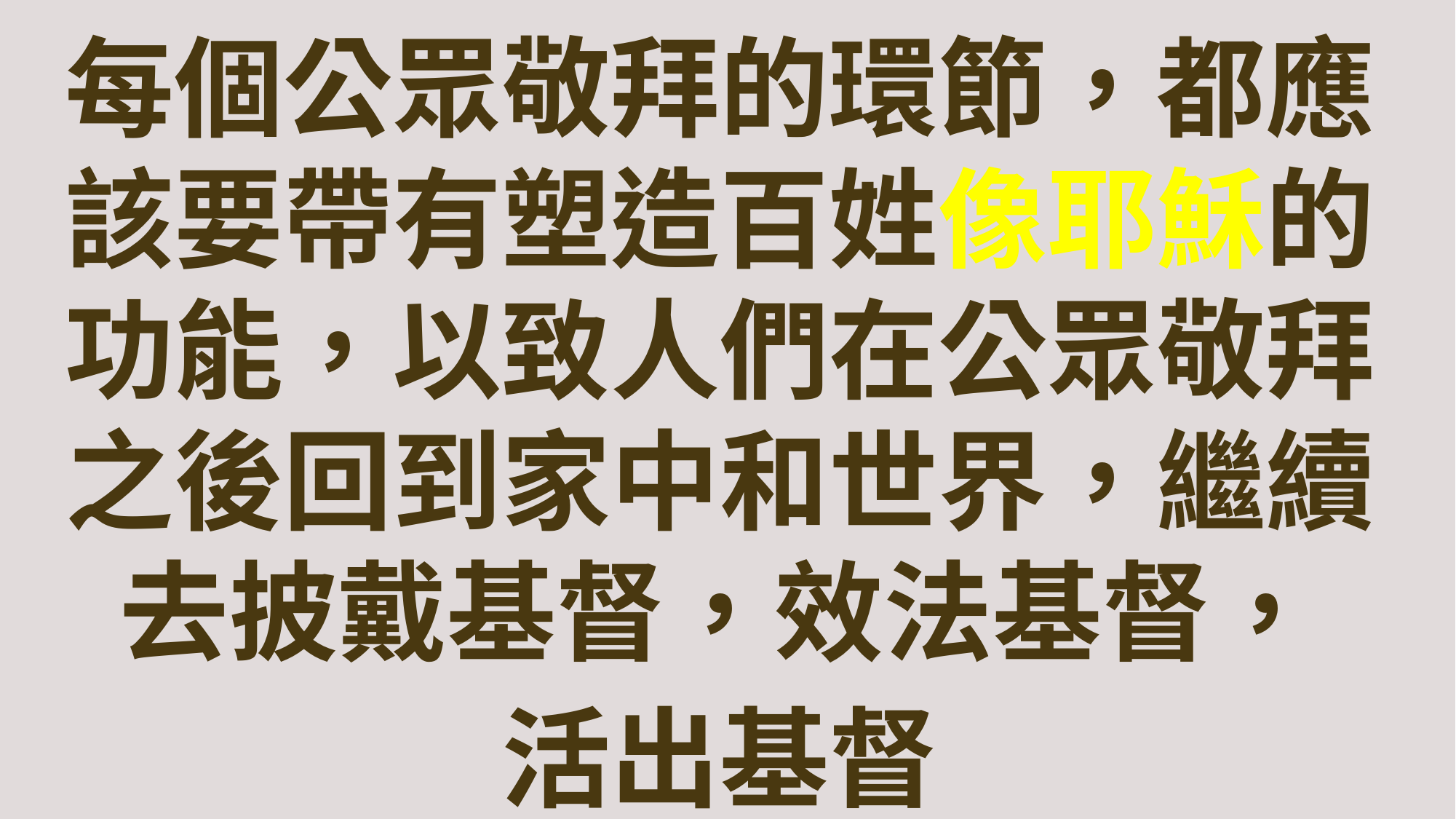

每個公眾敬拜的環節，都應該要帶有塑造百姓像耶穌的功能，以致人們在公眾敬拜之後回到家中和世界，繼續去披戴基督，效法基督，
活出基督